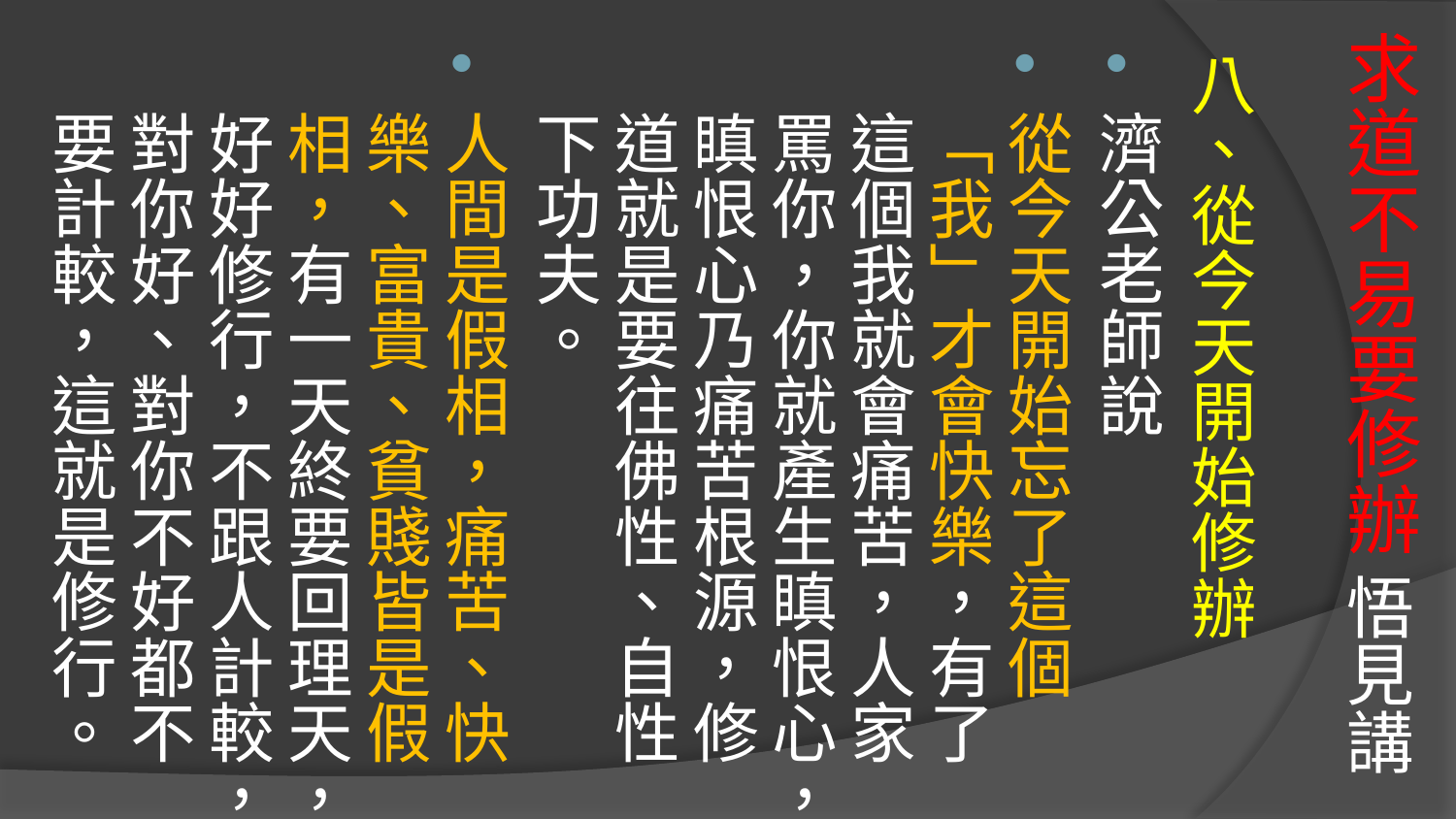

# 求道不易要修辦 悟見講
八、從今天開始修辦
濟公老師說
從今天開始忘了這個「我」才會快樂，有了這個我就會痛苦，人家罵你，你就產生瞋恨心，瞋恨心乃痛苦根源，修道就是要往佛性、自性下功夫。
人間是假相，痛苦、快樂、富貴、貧賤皆是假相，有一天終要回理天，好好修行，不跟人計較，對你好、對你不好都不要計較，這就是修行。